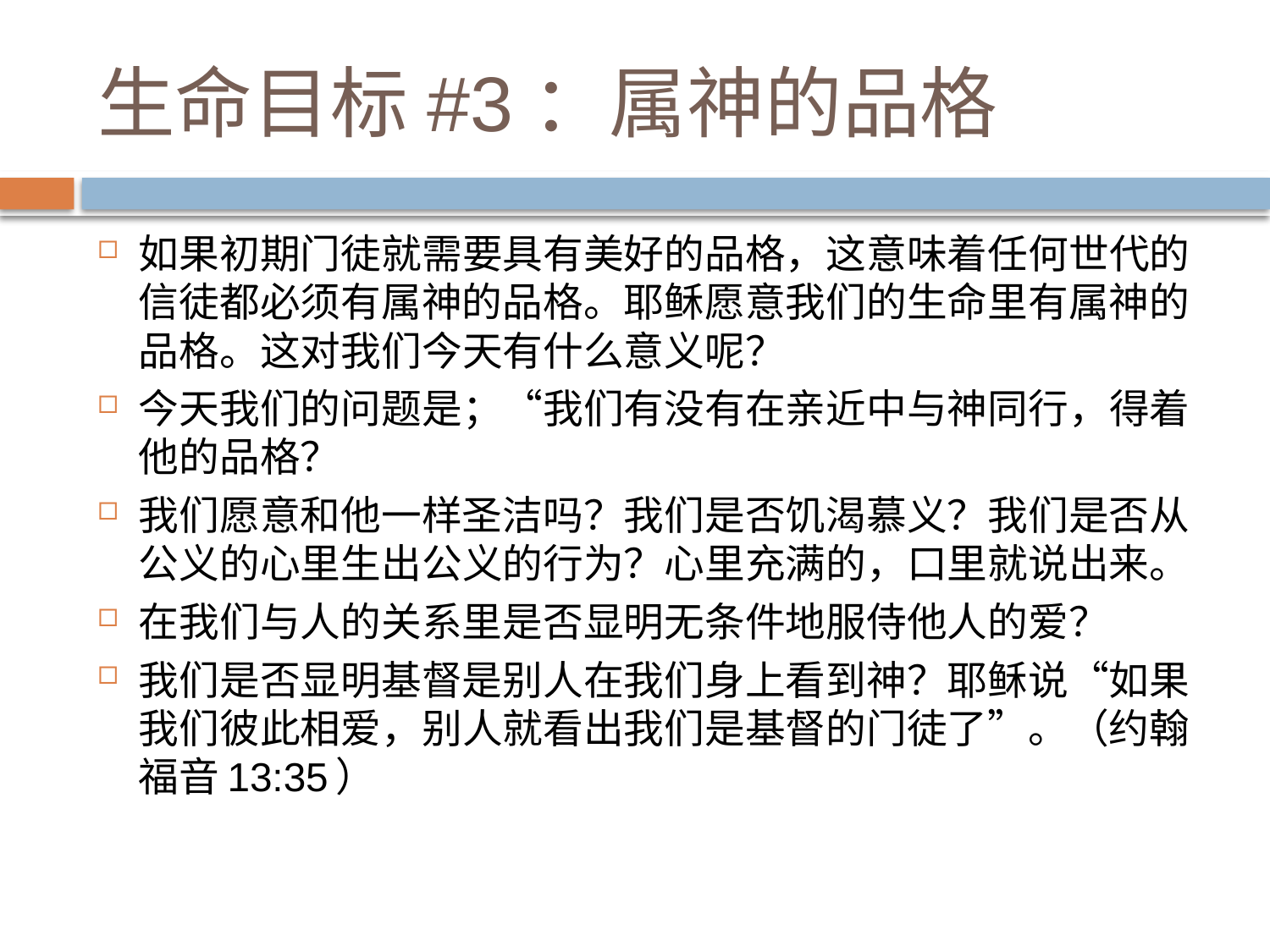

# 生命目标#3：属神的品格
如果初期门徒就需要具有美好的品格，这意味着任何世代的信徒都必须有属神的品格。耶稣愿意我们的生命里有属神的品格。这对我们今天有什么意义呢？
今天我们的问题是；“我们有没有在亲近中与神同行，得着他的品格？
我们愿意和他一样圣洁吗？我们是否饥渴慕义？我们是否从公义的心里生出公义的行为？心里充满的，口里就说出来。
在我们与人的关系里是否显明无条件地服侍他人的爱？
我们是否显明基督是别人在我们身上看到神？耶稣说“如果我们彼此相爱，别人就看出我们是基督的门徒了”。（约翰福音13:35）